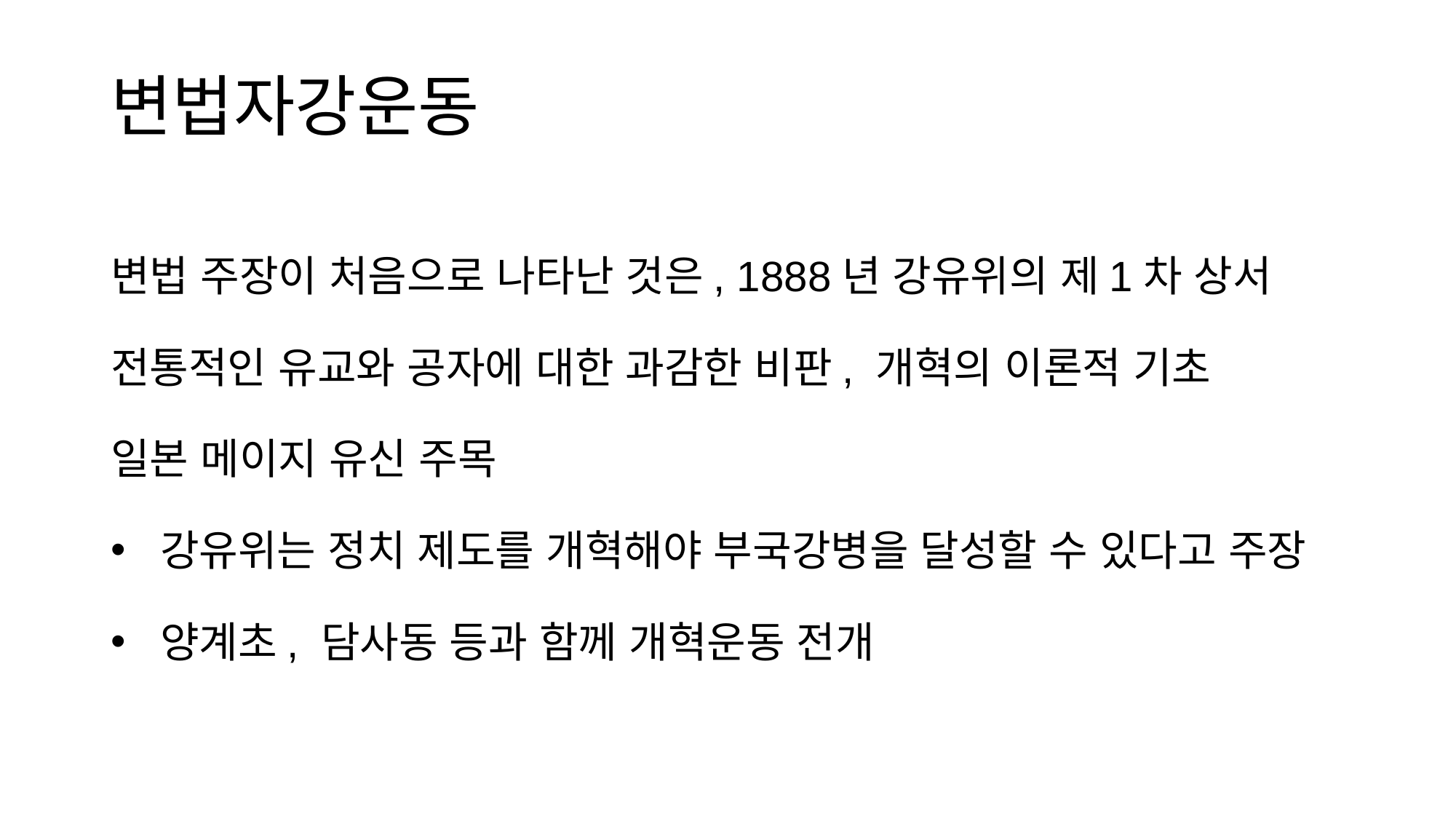

# 변법자강운동
변법 주장이 처음으로 나타난 것은, 1888년 강유위의 제1차 상서
전통적인 유교와 공자에 대한 과감한 비판, 개혁의 이론적 기초
일본 메이지 유신 주목
 강유위는 정치 제도를 개혁해야 부국강병을 달성할 수 있다고 주장
 양계초, 담사동 등과 함께 개혁운동 전개